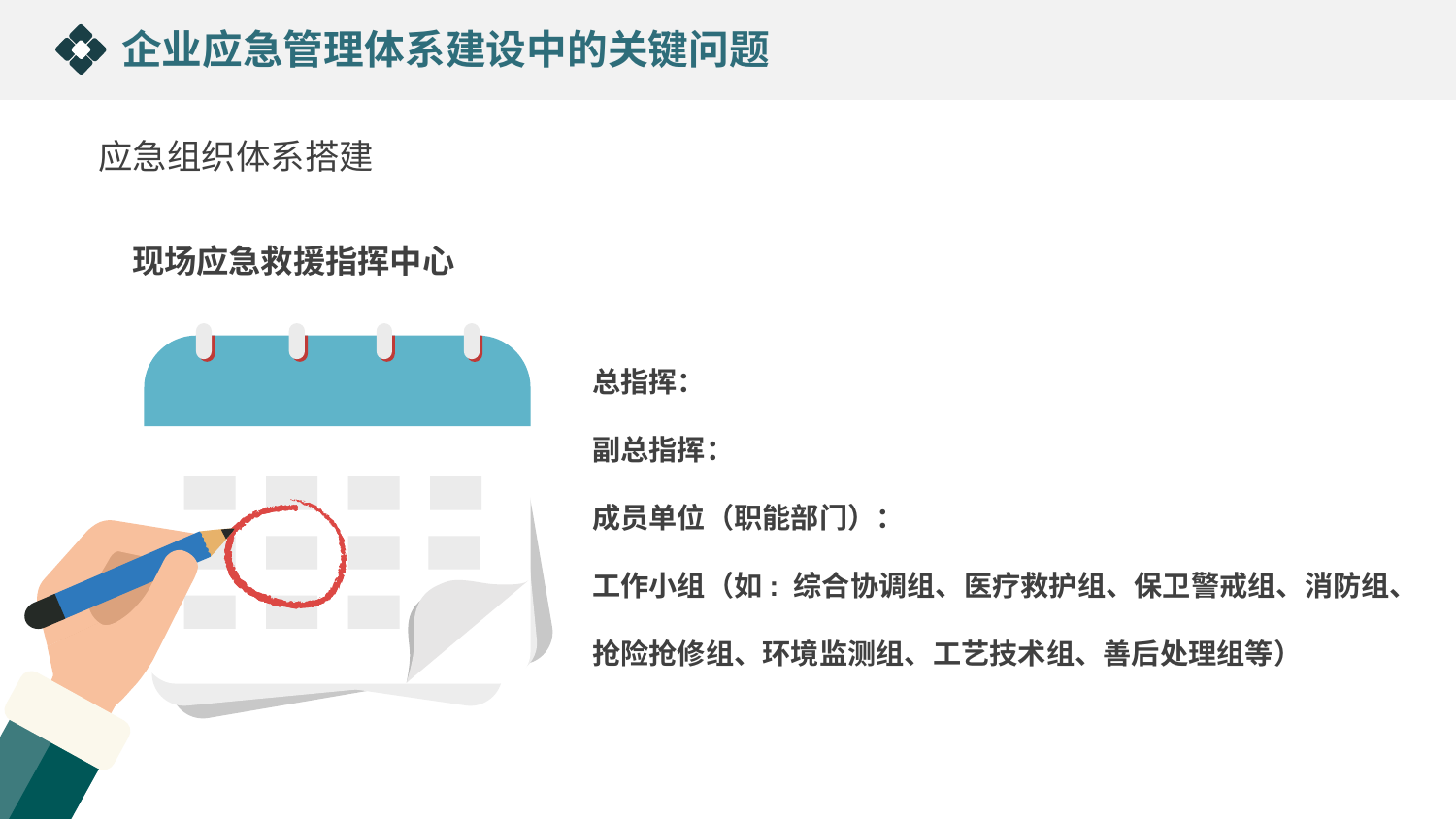

企业应急管理体系建设中的关键问题
应急组织体系搭建
现场应急救援指挥中心

总指挥：
副总指挥：
成员单位（职能部门）：
工作小组（如: 综合协调组、医疗救护组、保卫警戒组、消防组、抢险抢修组、环境监测组、工艺技术组、善后处理组等）